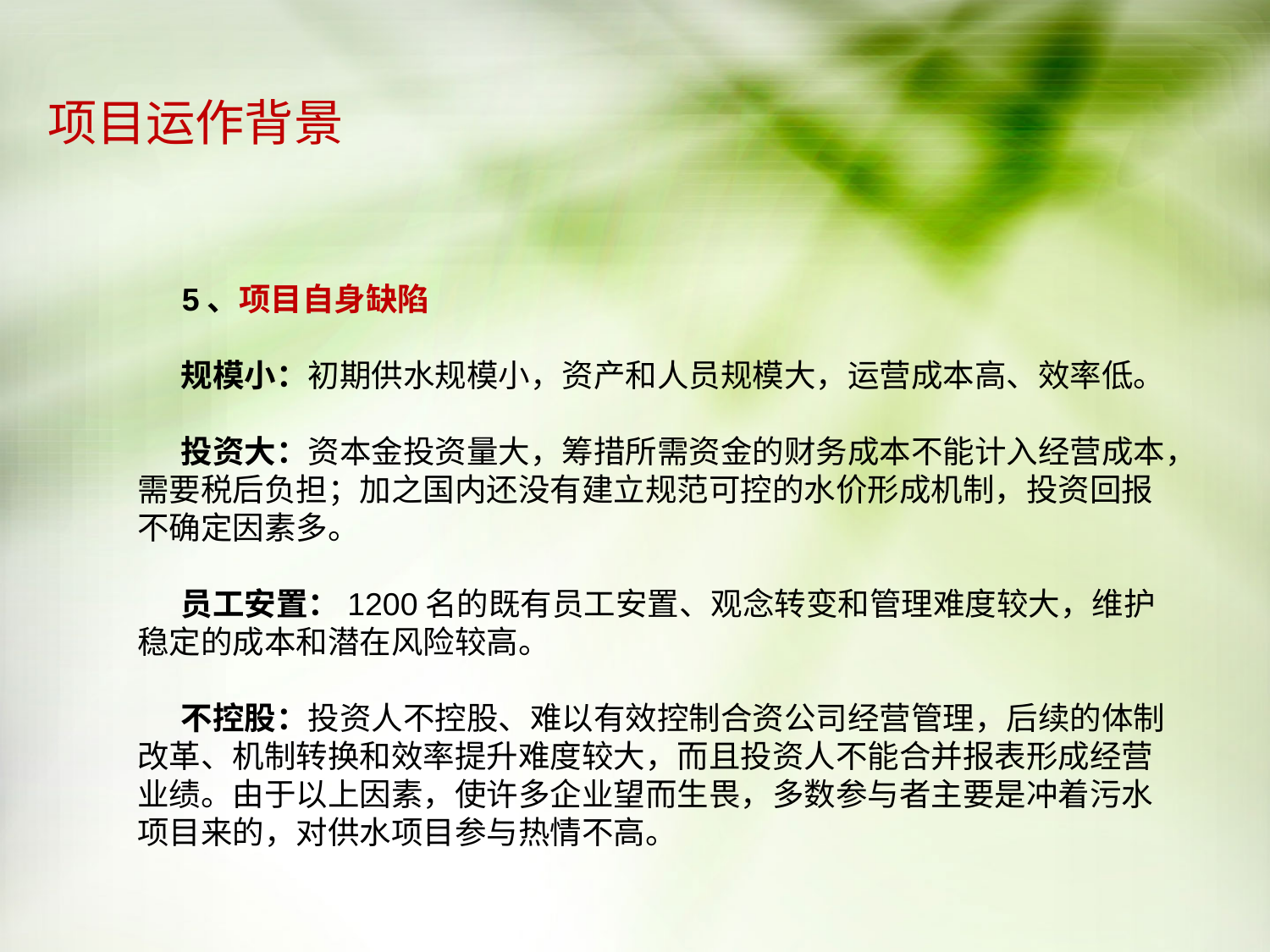

项目运作背景

     5、项目自身缺陷

     规模小：初期供水规模小，资产和人员规模大，运营成本高、效率低。

     投资大：资本金投资量大，筹措所需资金的财务成本不能计入经营成本，需要税后负担；加之国内还没有建立规范可控的水价形成机制，投资回报不确定因素多。

     员工安置：1200名的既有员工安置、观念转变和管理难度较大，维护稳定的成本和潜在风险较高。

     不控股：投资人不控股、难以有效控制合资公司经营管理，后续的体制改革、机制转换和效率提升难度较大，而且投资人不能合并报表形成经营业绩。由于以上因素，使许多企业望而生畏，多数参与者主要是冲着污水项目来的，对供水项目参与热情不高。